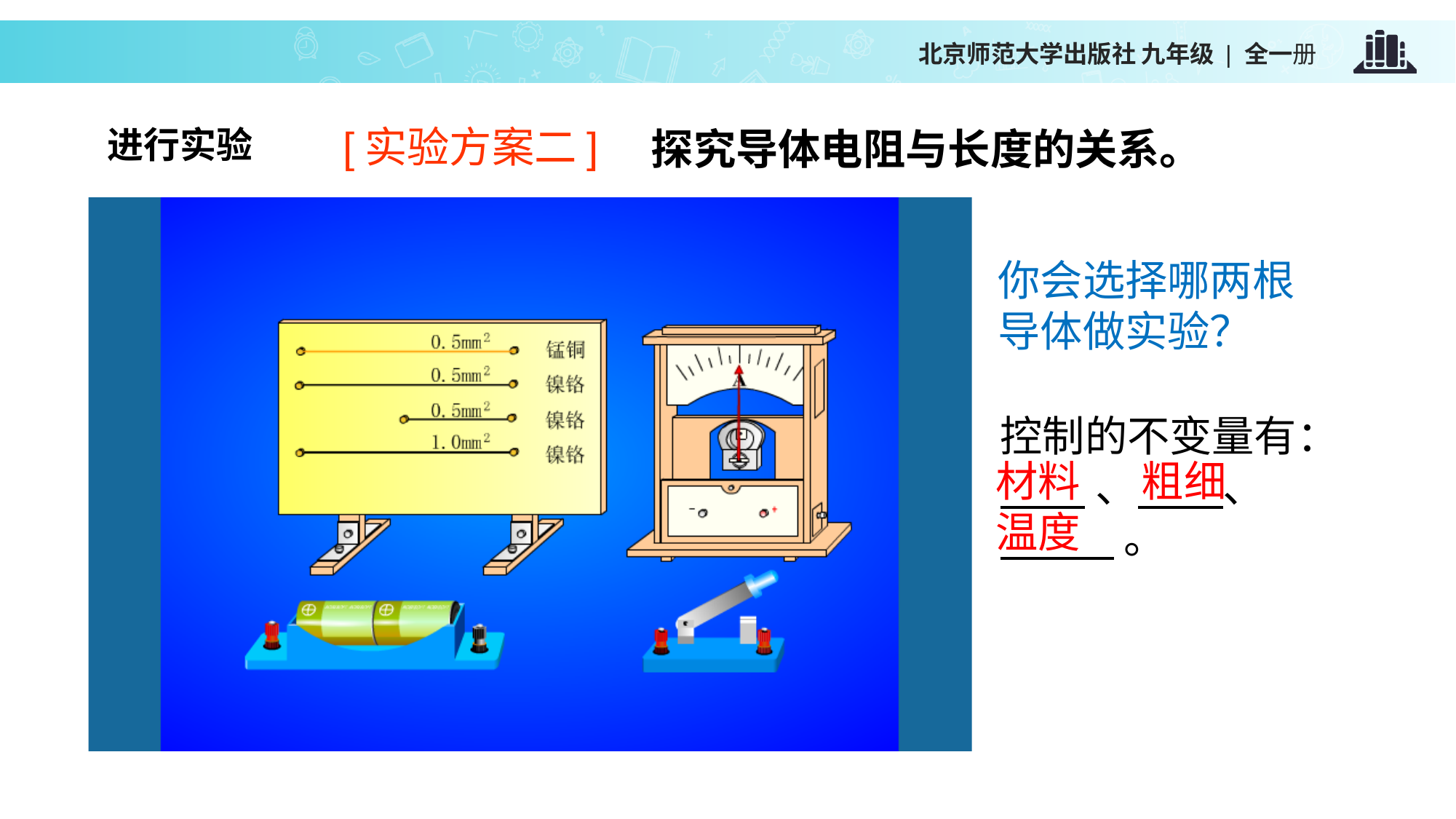

[实验方案二]
探究导体电阻与长度的关系。
进行实验
你会选择哪两根导体做实验？
控制的不变量有：
         、         、
            。
材料　  粗细
温度